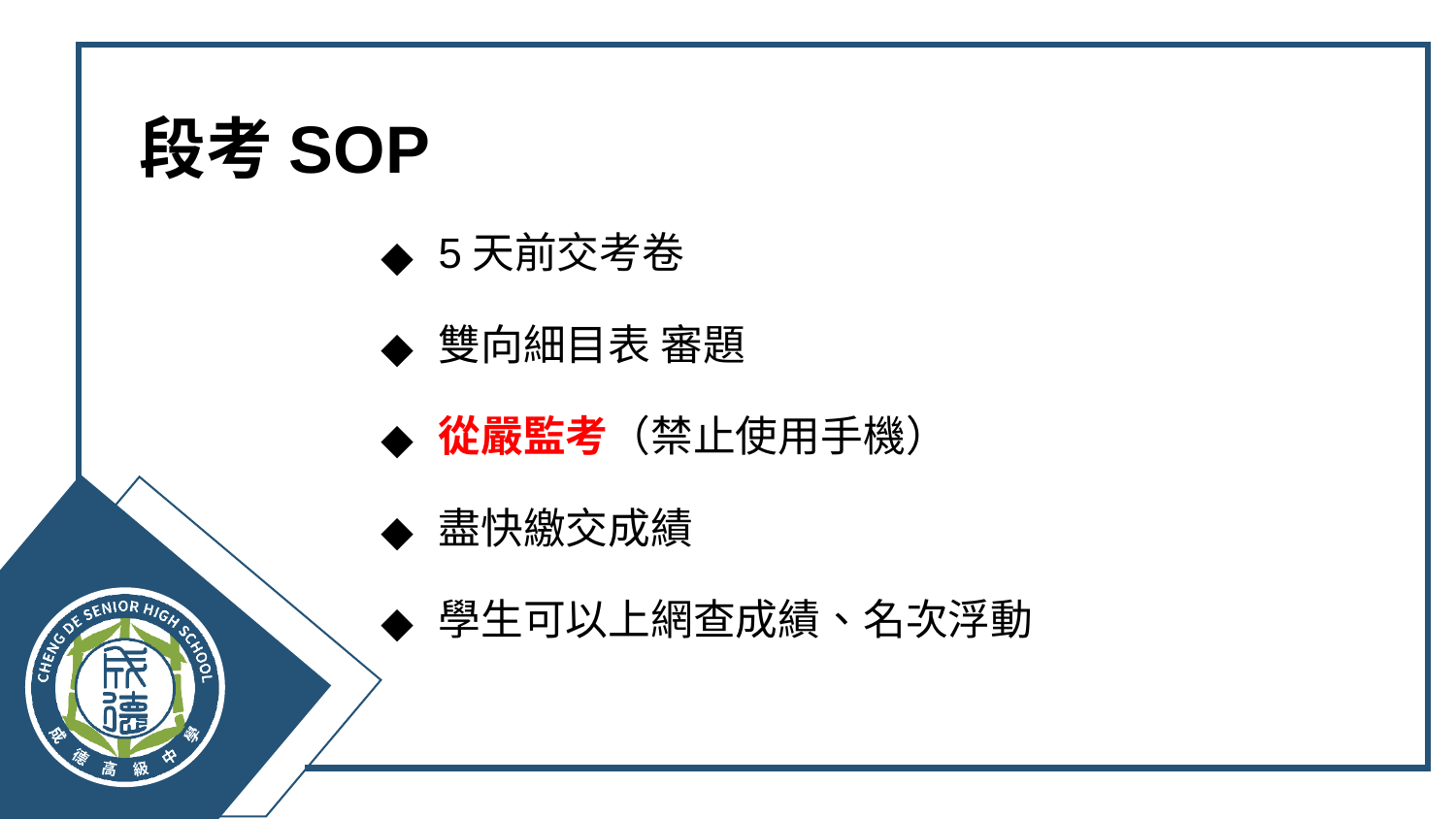

# 段考SOP
5天前交考卷
雙向細目表 審題
從嚴監考（禁止使用手機）
盡快繳交成績
學生可以上網查成績、名次浮動